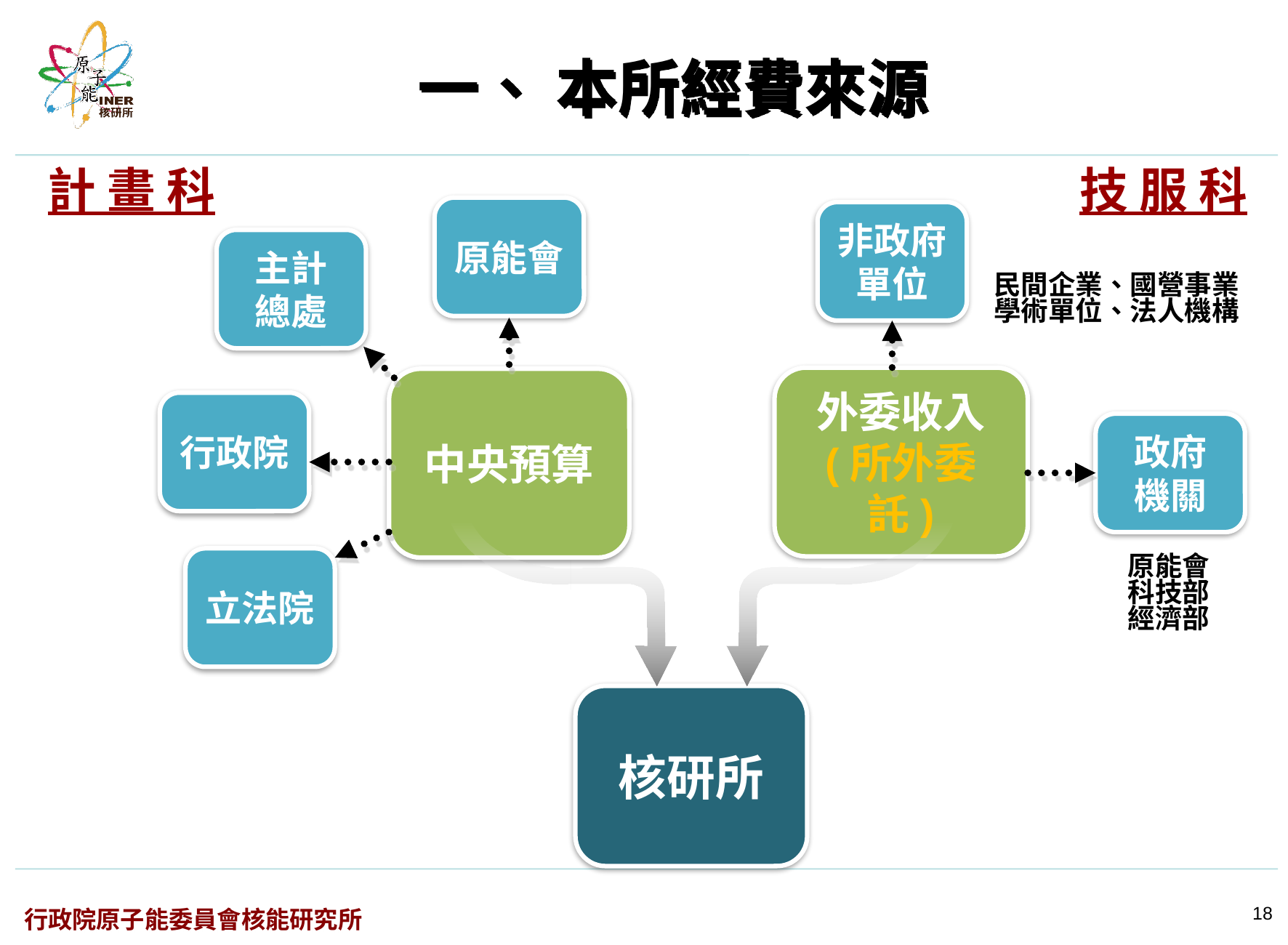

# 一、 本所經費來源
計 畫 科
技 服 科
原能會
非政府
單位
主計
總處
民間企業、國營事業
學術單位、法人機構
主計總處

外委收入
(所外委託)
中央預算
行政院
政府
機關
行政院

立法院
原能會
科技部
經濟部
立法院
核研所